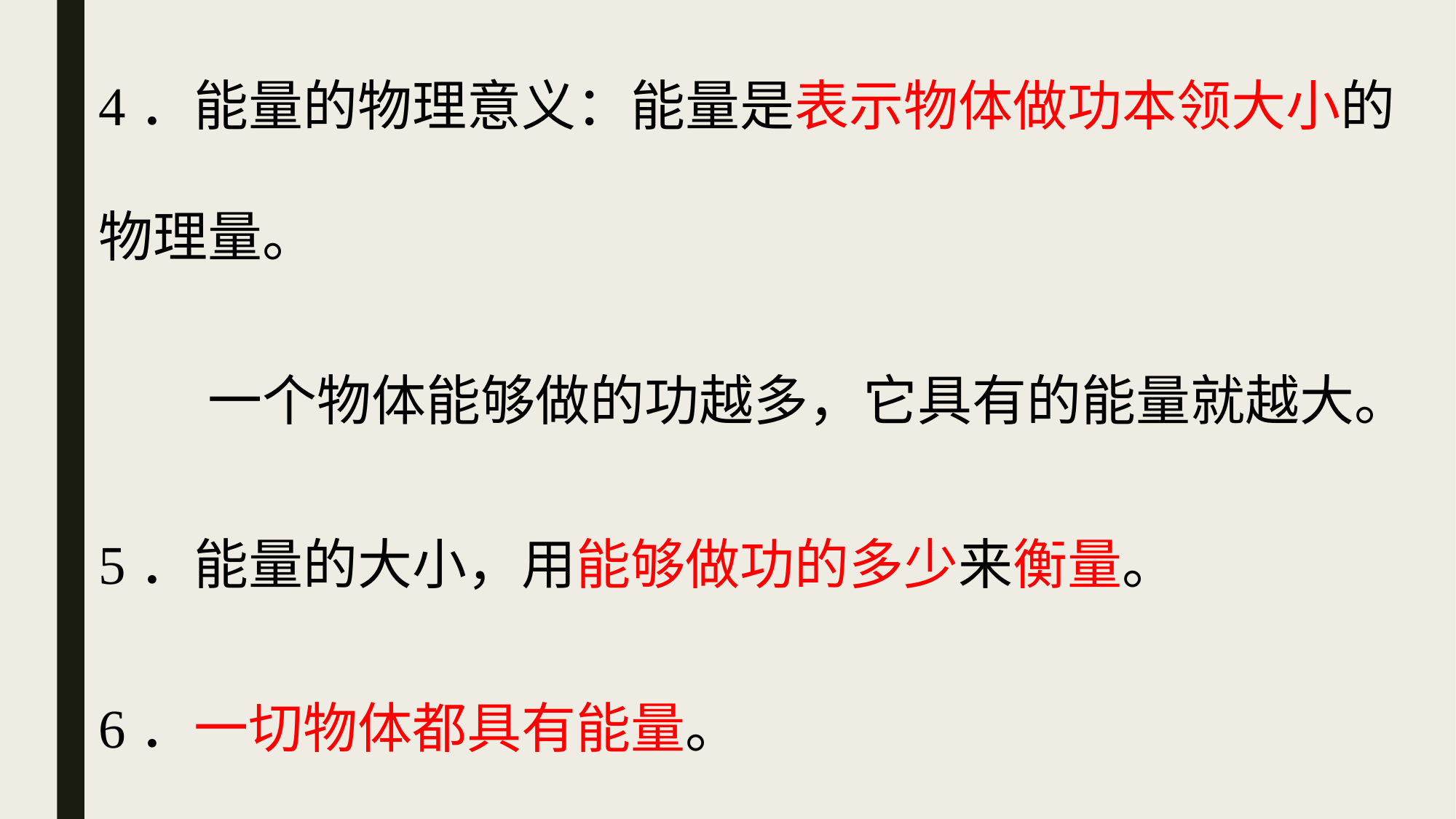

4．能量的物理意义：能量是表示物体做功本领大小的物理量。
　　一个物体能够做的功越多，它具有的能量就越大。
5．能量的大小，用能够做功的多少来衡量。
6．一切物体都具有能量。